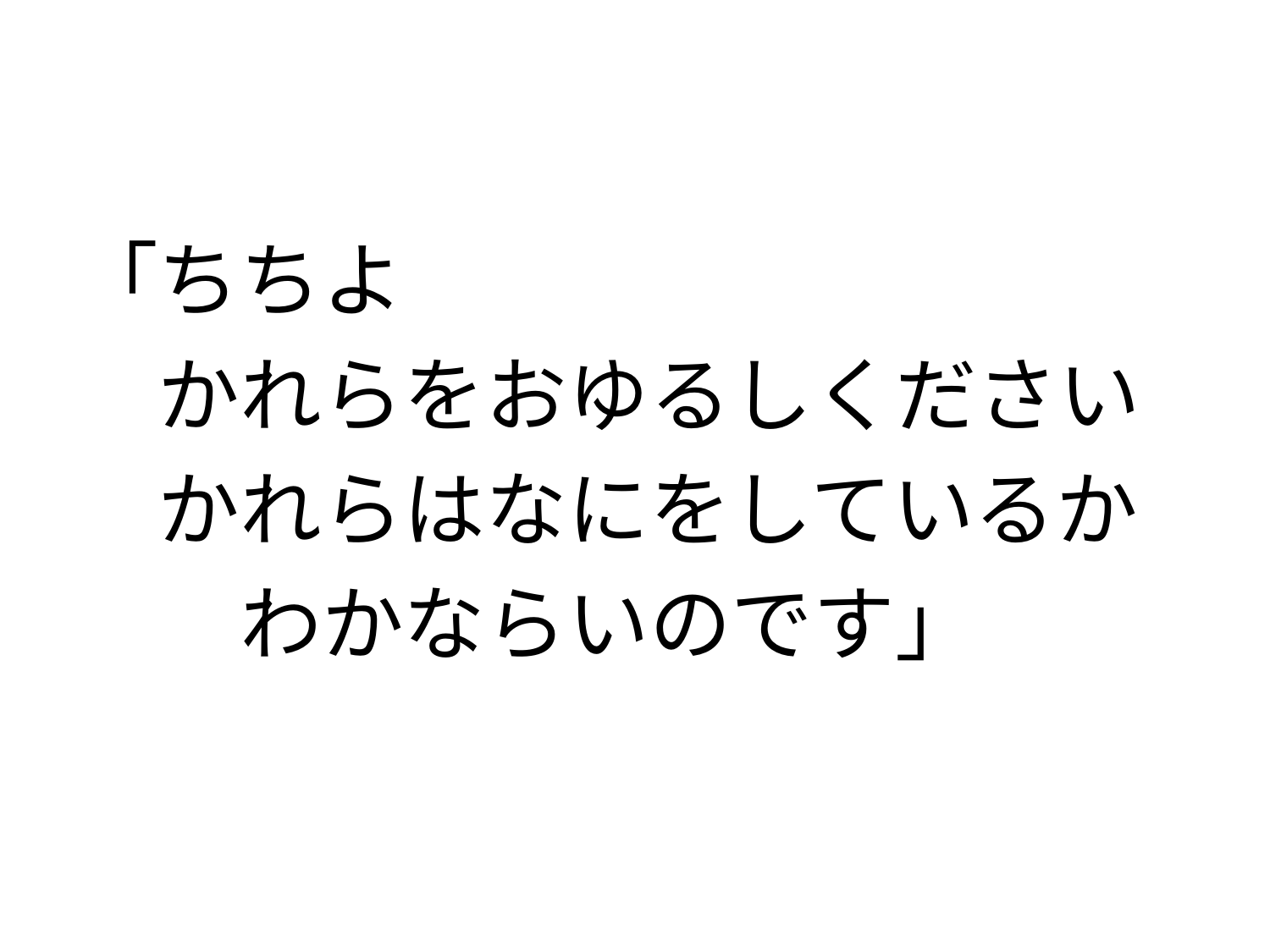

#
「ちちよ
　かれらをおゆるしください
　かれらはなにをしているか
　　わかならいのです」